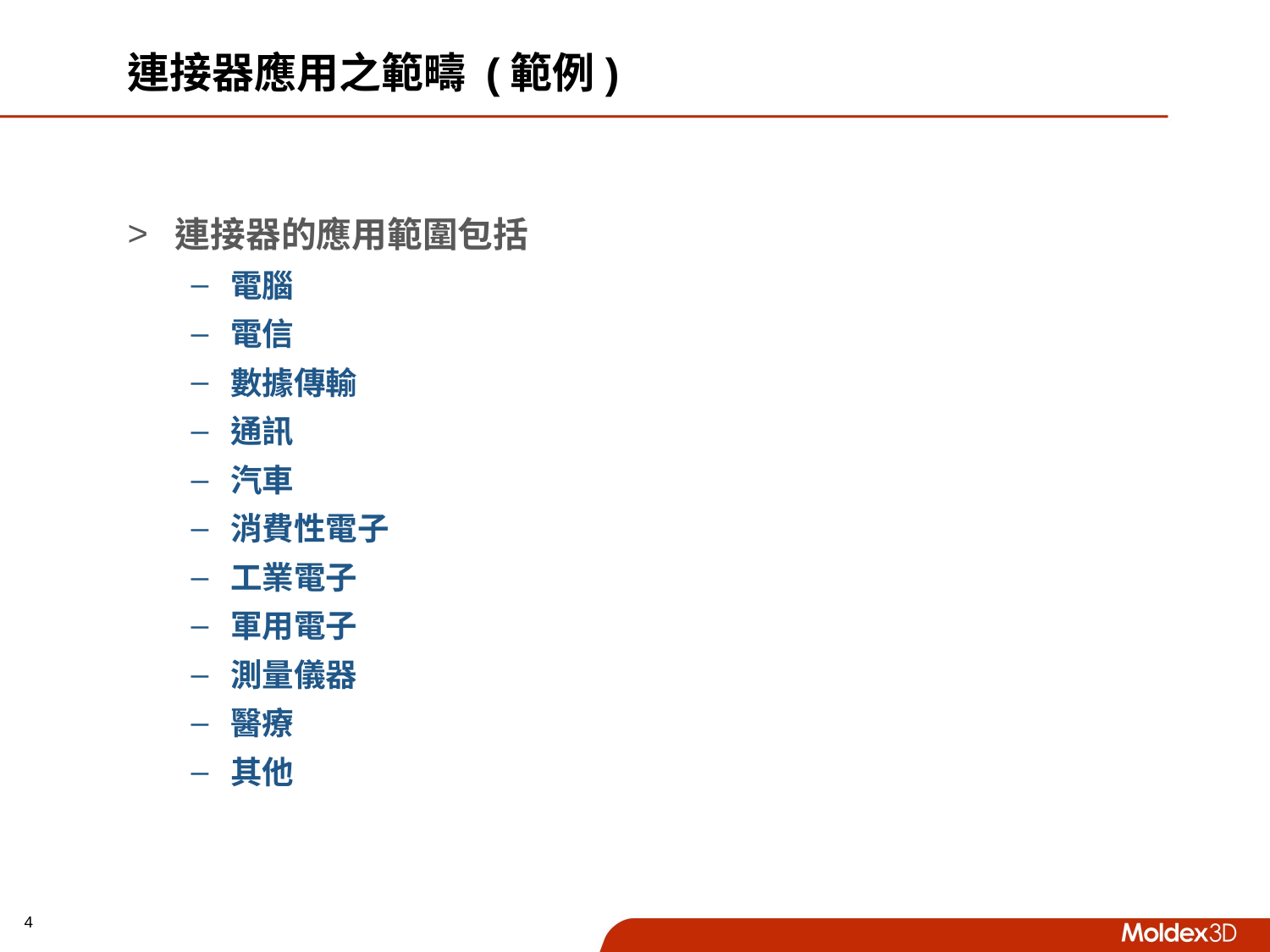

# 連接器應用之範疇 (範例)
連接器的應用範圍包括
電腦
電信
數據傳輸
通訊
汽車
消費性電子
工業電子
軍用電子
測量儀器
醫療
其他